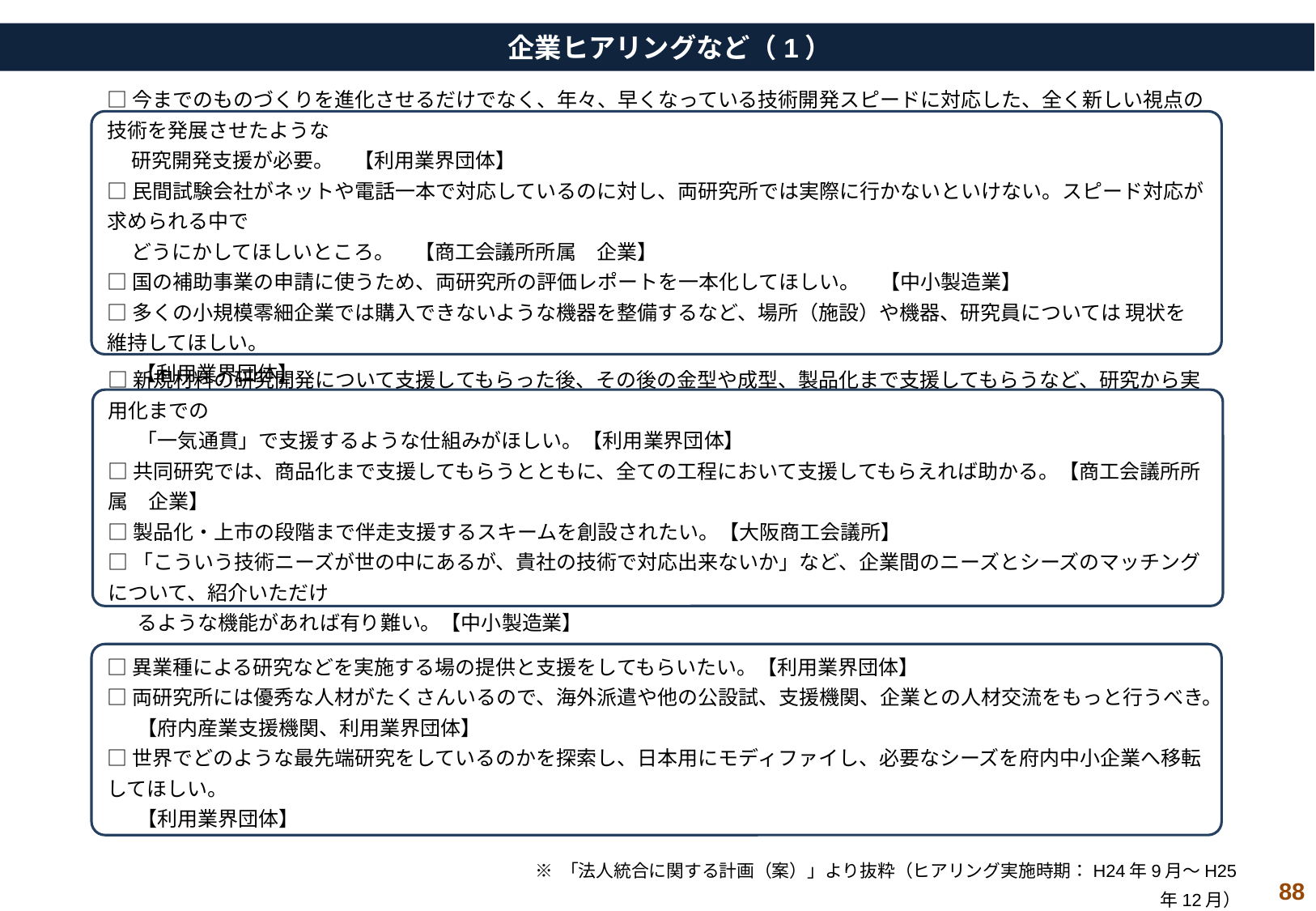

企業ヒアリングなど（1）
□今までのものづくりを進化させるだけでなく、年々、早くなっている技術開発スピードに対応した、全く新しい視点の技術を発展させたような
　 研究開発支援が必要。　【利用業界団体】
□民間試験会社がネットや電話一本で対応しているのに対し、両研究所では実際に行かないといけない。スピード対応が求められる中で
　 どうにかしてほしいところ。　【商工会議所所属　企業】
□国の補助事業の申請に使うため、両研究所の評価レポートを一本化してほしい。　【中小製造業】
□多くの小規模零細企業では購入できないような機器を整備するなど、場所（施設）や機器、研究員については 現状を維持してほしい。
 　【利用業界団体】
□新規材料の研究開発について支援してもらった後、その後の金型や成型、製品化まで支援してもらうなど、研究から実用化までの
 　「一気通貫」で支援するような仕組みがほしい。【利用業界団体】
□共同研究では、商品化まで支援してもらうとともに、全ての工程において支援してもらえれば助かる。【商工会議所所属　企業】
□製品化・上市の段階まで伴走支援するスキームを創設されたい。【大阪商工会議所】
□「こういう技術ニーズが世の中にあるが、貴社の技術で対応出来ないか」など、企業間のニーズとシーズのマッチングについて、紹介いただけ
 　るような機能があれば有り難い。【中小製造業】
□異業種による研究などを実施する場の提供と支援をしてもらいたい。【利用業界団体】
□両研究所には優秀な人材がたくさんいるので、海外派遣や他の公設試、支援機関、企業との人材交流をもっと行うべき。
 　【府内産業支援機関、利用業界団体】
□世界でどのような最先端研究をしているのかを探索し、日本用にモディファイし、必要なシーズを府内中小企業へ移転してほしい。
 　【利用業界団体】
※ 「法人統合に関する計画（案）」より抜粋（ヒアリング実施時期：H24年9月～H25年12月）
88